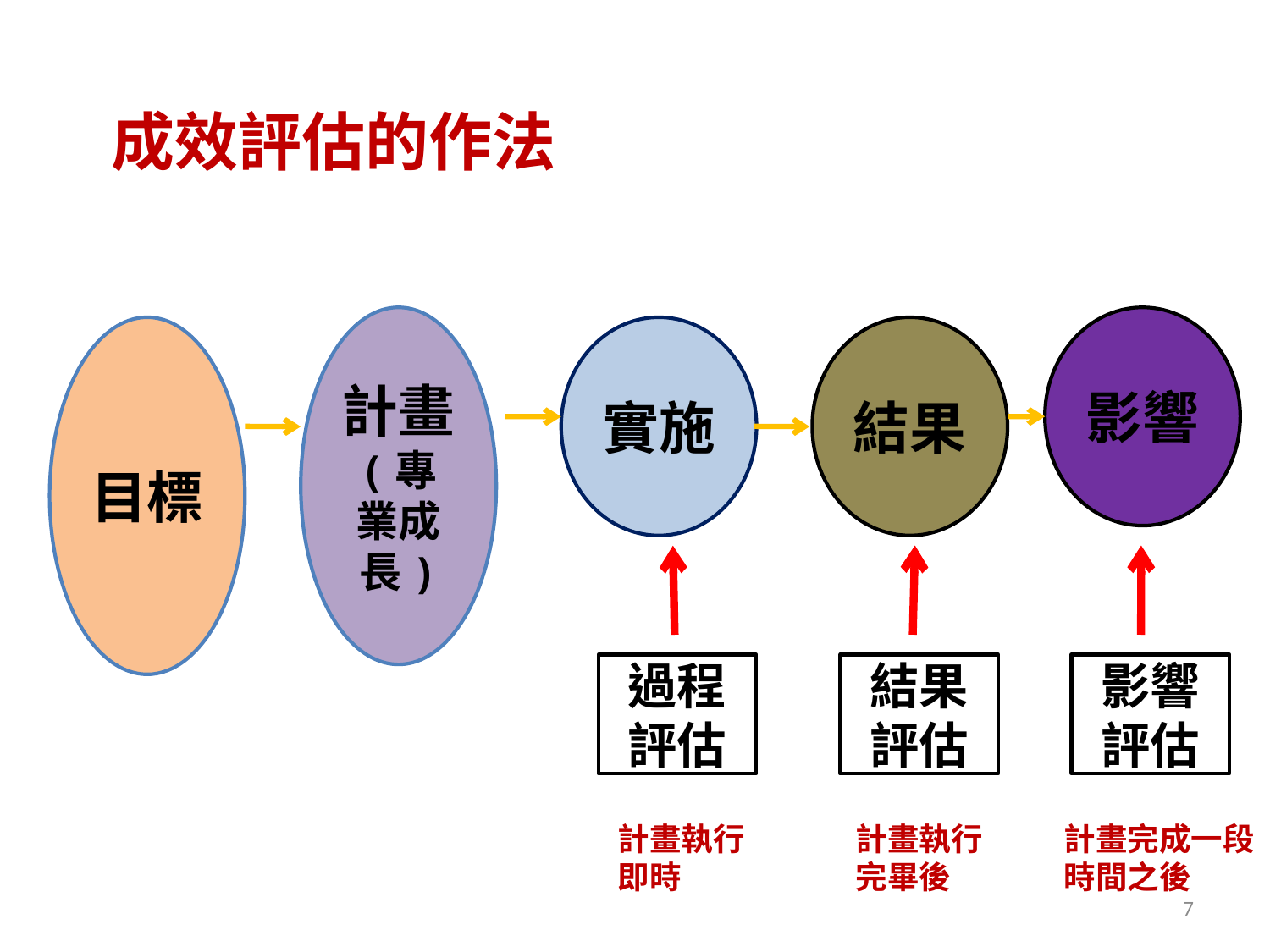

成效評估的作法
計畫
(專業成長)
影響
目標
實施
結果
過程評估
結果評估
影響評估
計畫執行即時
計畫執行完畢後
計畫完成一段時間之後
7